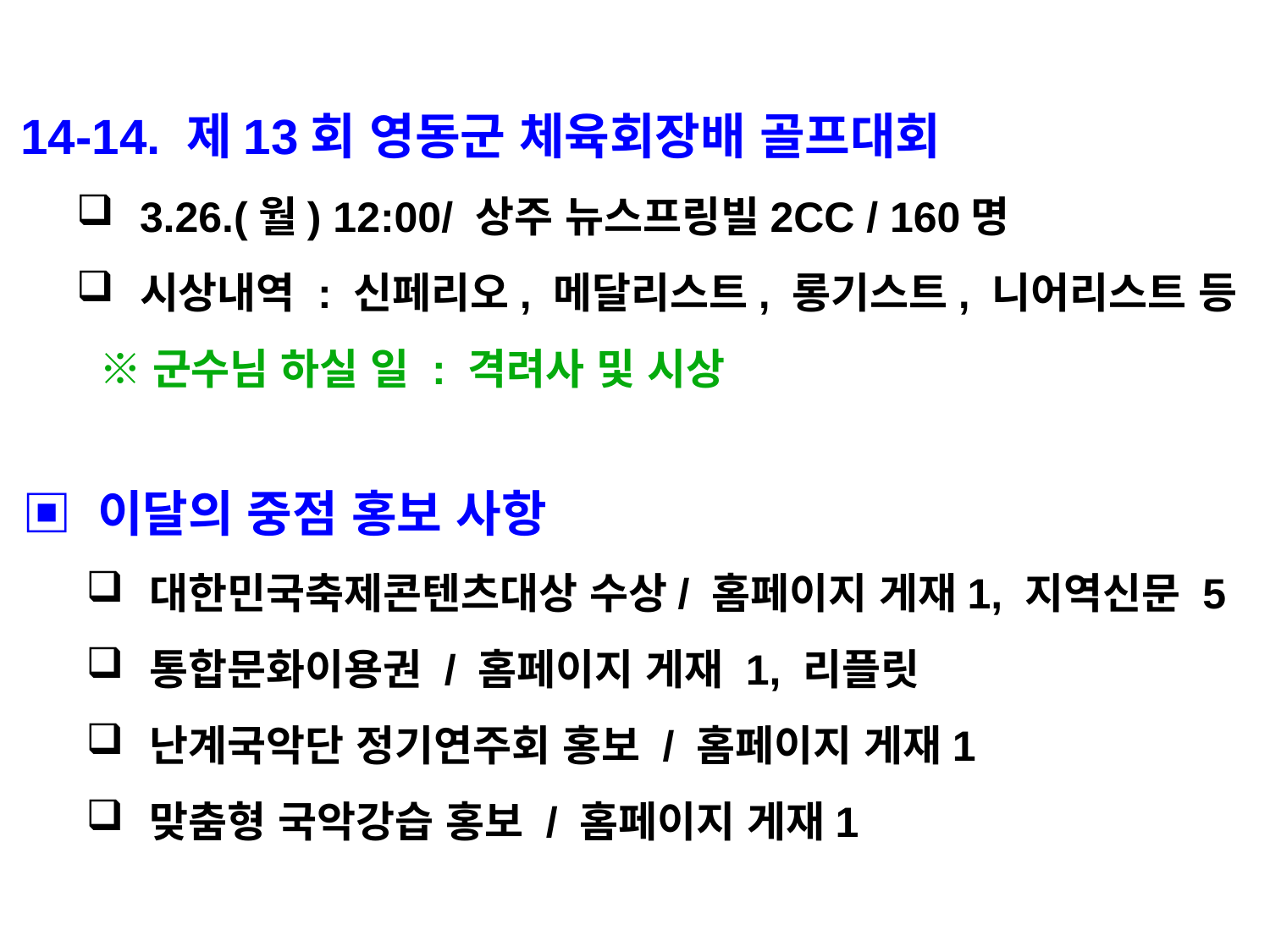

14-14. 제13회 영동군 체육회장배 골프대회
3.26.(월) 12:00/ 상주 뉴스프링빌2CC / 160명
시상내역 : 신페리오, 메달리스트, 롱기스트, 니어리스트 등
  ※군수님 하실 일 : 격려사 및 시상

▣ 이달의 중점 홍보 사항
대한민국축제콘텐츠대상 수상/ 홈페이지 게재1, 지역신문 5
통합문화이용권 / 홈페이지 게재 1, 리플릿
난계국악단 정기연주회 홍보 / 홈페이지 게재1
맞춤형 국악강습 홍보 / 홈페이지 게재1